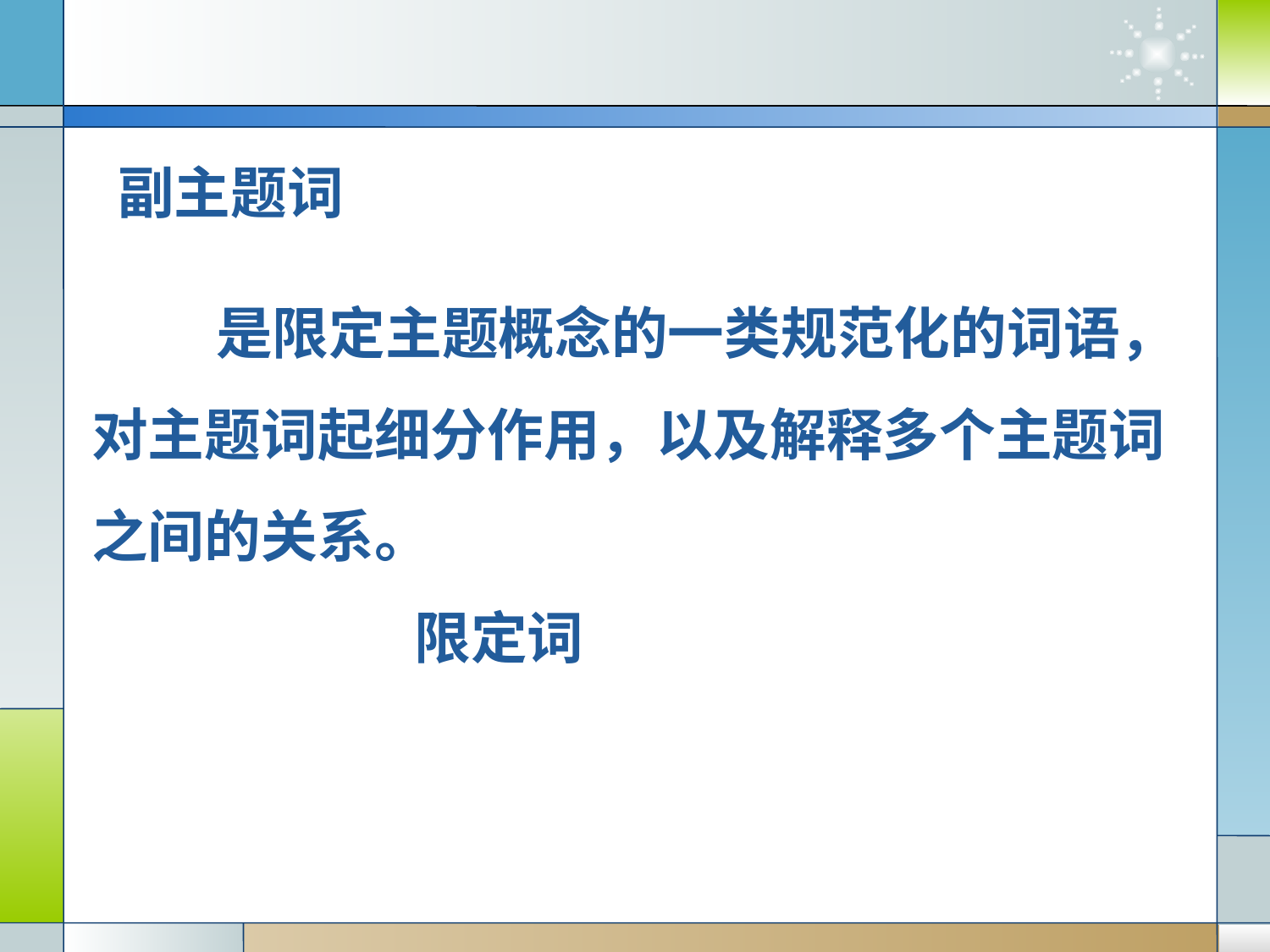

副主题词
          是限定主题概念的一类规范化的词语，对主题词起细分作用，以及解释多个主题词之间的关系。
                         限定词